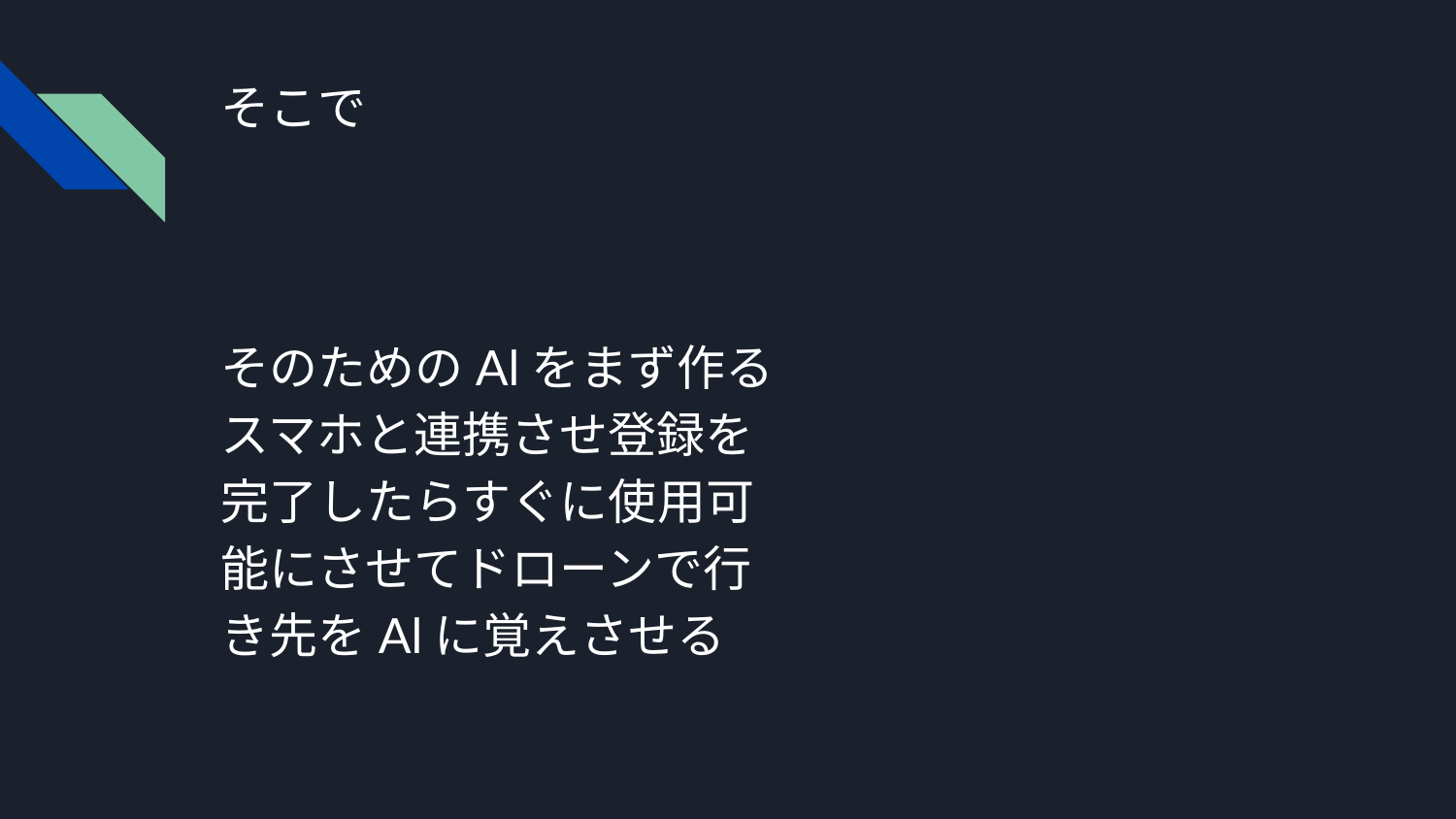

# そこで
そのためのAlをまず作るスマホと連携させ登録を完了したらすぐに使用可能にさせてドローンで行き先をAlに覚えさせる